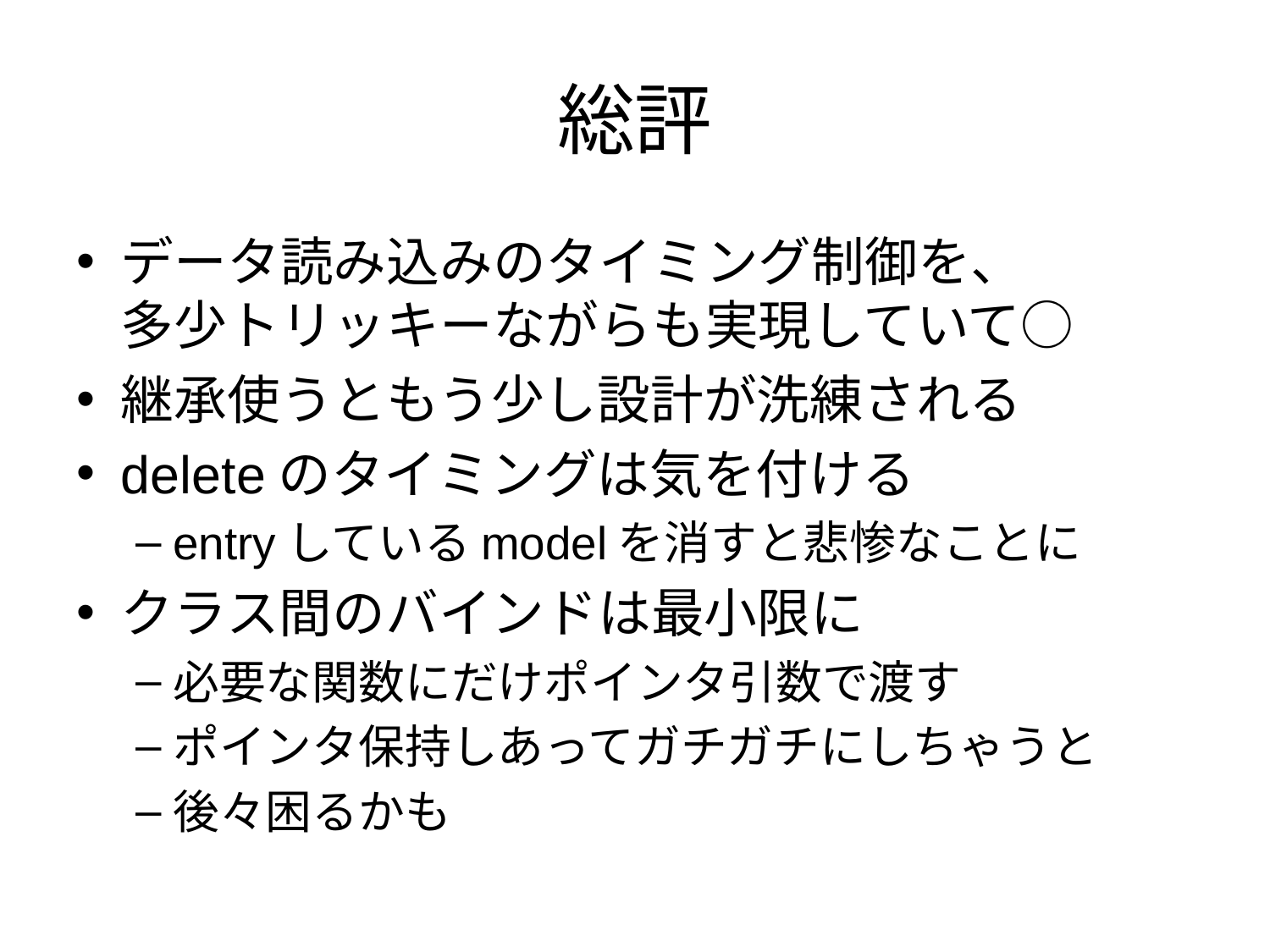

# 総評
データ読み込みのタイミング制御を、
多少トリッキーながらも実現していて○
継承使うともう少し設計が洗練される
deleteのタイミングは気を付ける
entryしているmodelを消すと悲惨なことに
クラス間のバインドは最小限に
必要な関数にだけポインタ引数で渡す
ポインタ保持しあってガチガチにしちゃうと
後々困るかも